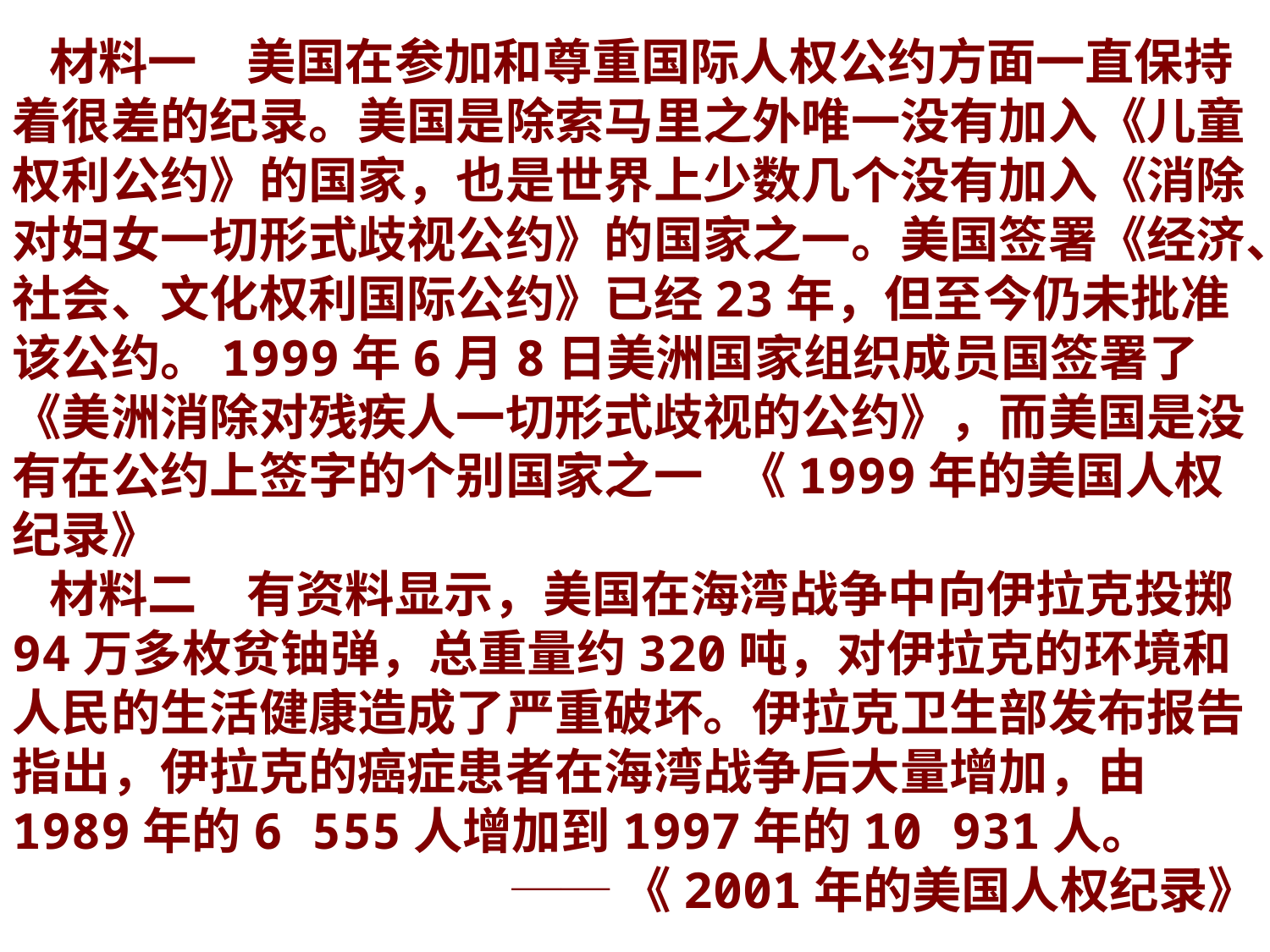

材料一　美国在参加和尊重国际人权公约方面一直保持着很差的纪录。美国是除索马里之外唯一没有加入《儿童权利公约》的国家，也是世界上少数几个没有加入《消除对妇女一切形式歧视公约》的国家之一。美国签署《经济、社会、文化权利国际公约》已经23年，但至今仍未批准该公约。1999年6月8日美洲国家组织成员国签署了《美洲消除对残疾人一切形式歧视的公约》，而美国是没有在公约上签字的个别国家之一   《1999年的美国人权纪录》
材料二　有资料显示，美国在海湾战争中向伊拉克投掷94万多枚贫铀弹，总重量约320吨，对伊拉克的环境和人民的生活健康造成了严重破坏。伊拉克卫生部发布报告指出，伊拉克的癌症患者在海湾战争后大量增加，由1989年的6 555人增加到1997年的10 931人。
──《2001年的美国人权纪录》